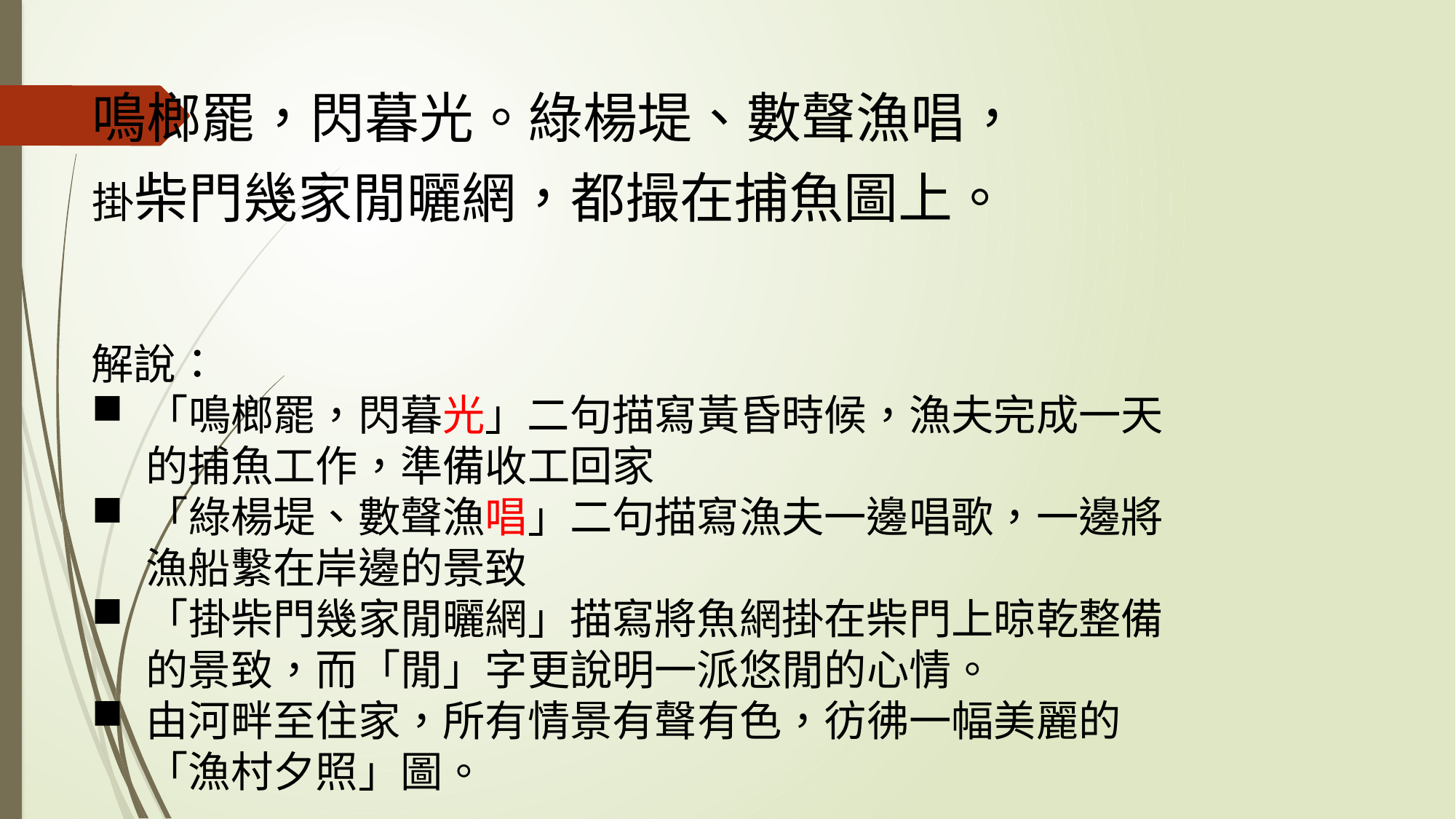

鳴榔罷，閃暮光。綠楊堤、數聲漁唱，
掛柴門幾家閒曬網，都撮在捕魚圖上。
解說：
「鳴榔罷，閃暮光」二句描寫黃昏時候，漁夫完成一天的捕魚工作，準備收工回家
「綠楊堤、數聲漁唱」二句描寫漁夫一邊唱歌，一邊將漁船繫在岸邊的景致
「掛柴門幾家閒曬網」描寫將魚網掛在柴門上晾乾整備的景致，而「閒」字更說明一派悠閒的心情。
由河畔至住家，所有情景有聲有色，彷彿一幅美麗的「漁村夕照」圖。